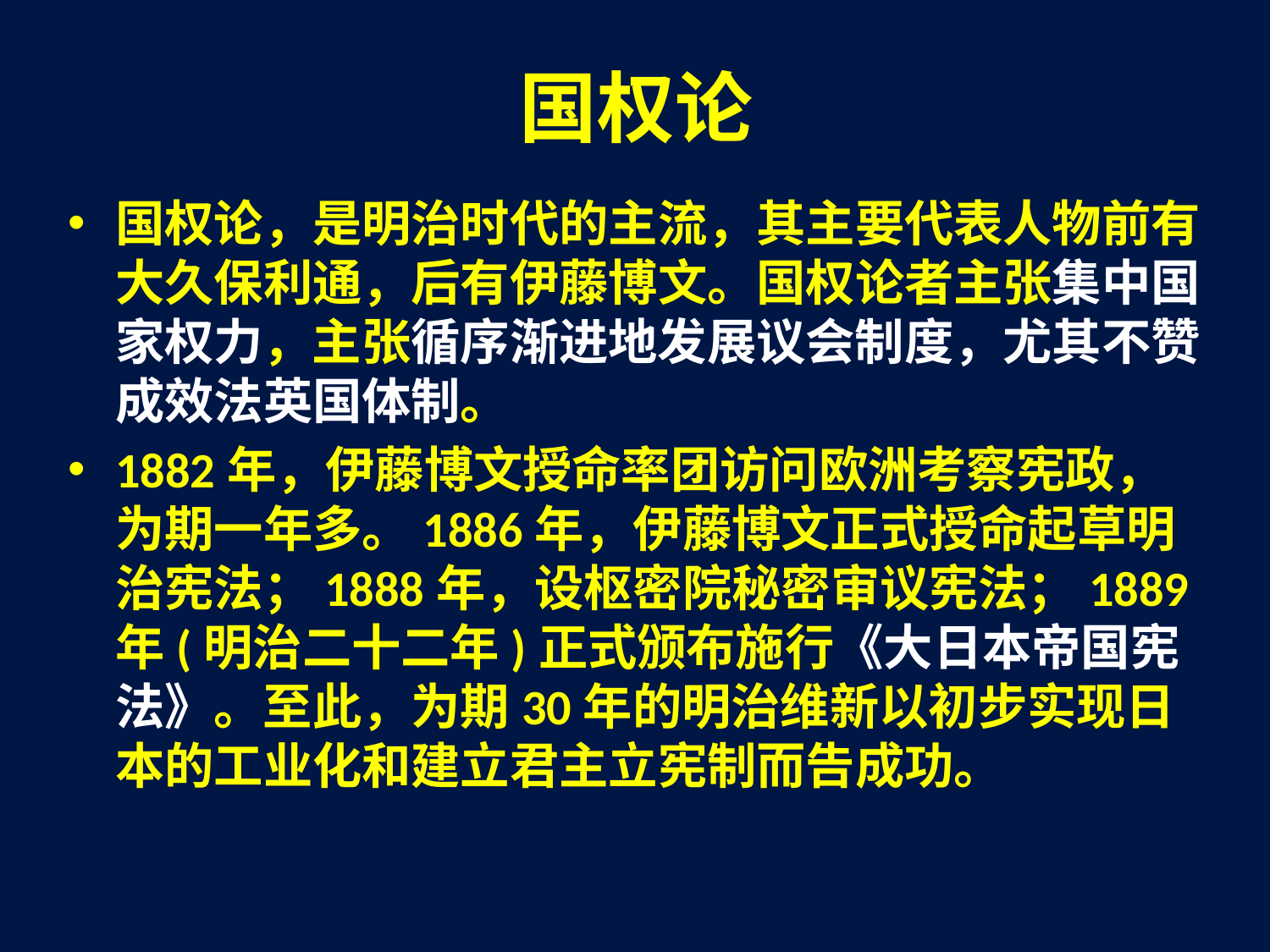

# 国权论
国权论，是明治时代的主流，其主要代表人物前有大久保利通，后有伊藤博文。国权论者主张集中国家权力，主张循序渐进地发展议会制度，尤其不赞成效法英国体制。
1882年，伊藤博文授命率团访问欧洲考察宪政，为期一年多。1886年，伊藤博文正式授命起草明治宪法；1888年，设枢密院秘密审议宪法；1889年(明治二十二年)正式颁布施行《大日本帝国宪法》。至此，为期30年的明治维新以初步实现日本的工业化和建立君主立宪制而告成功。